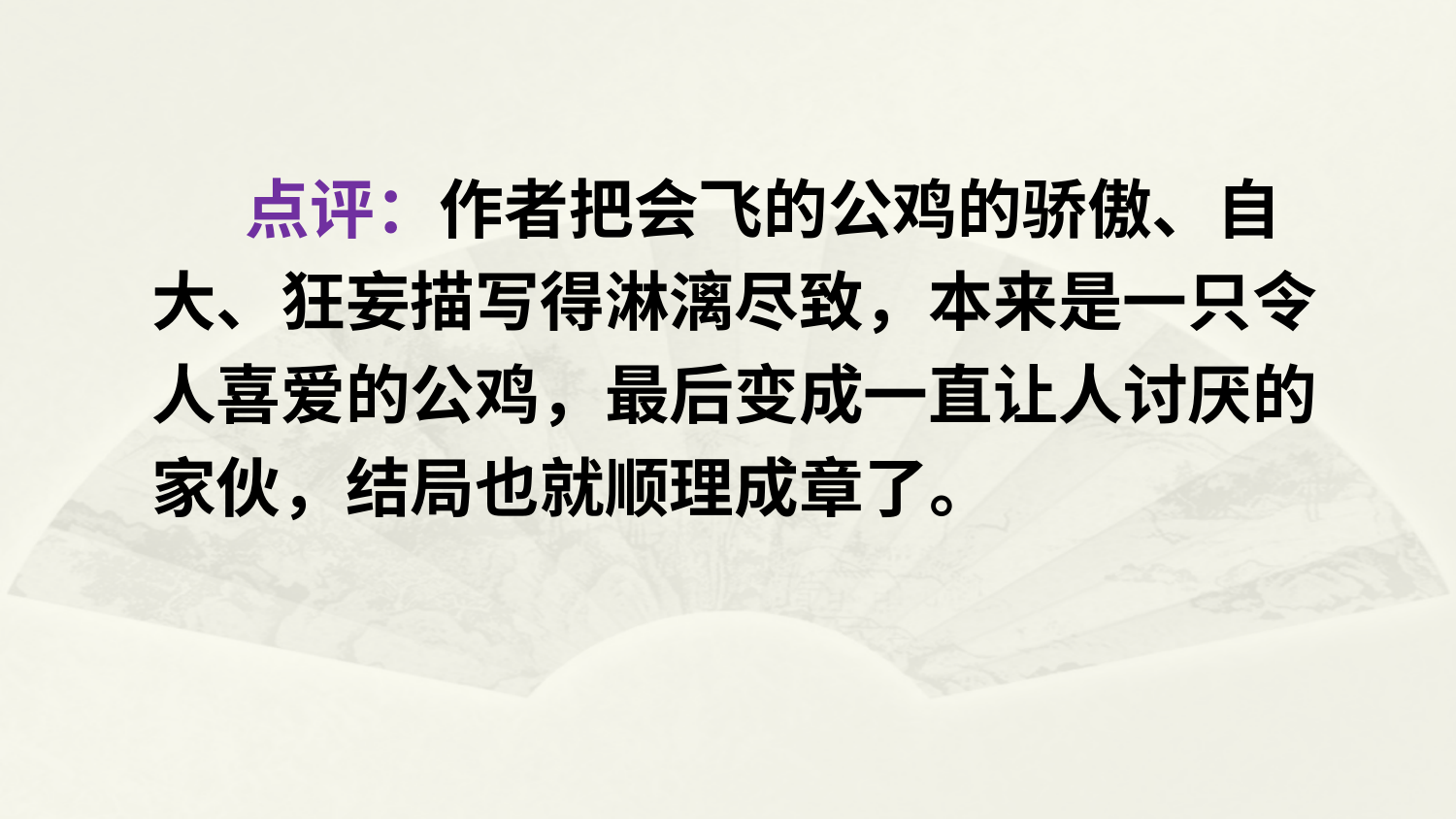

点评：作者把会飞的公鸡的骄傲、自大、狂妄描写得淋漓尽致，本来是一只令人喜爱的公鸡，最后变成一直让人讨厌的家伙，结局也就顺理成章了。